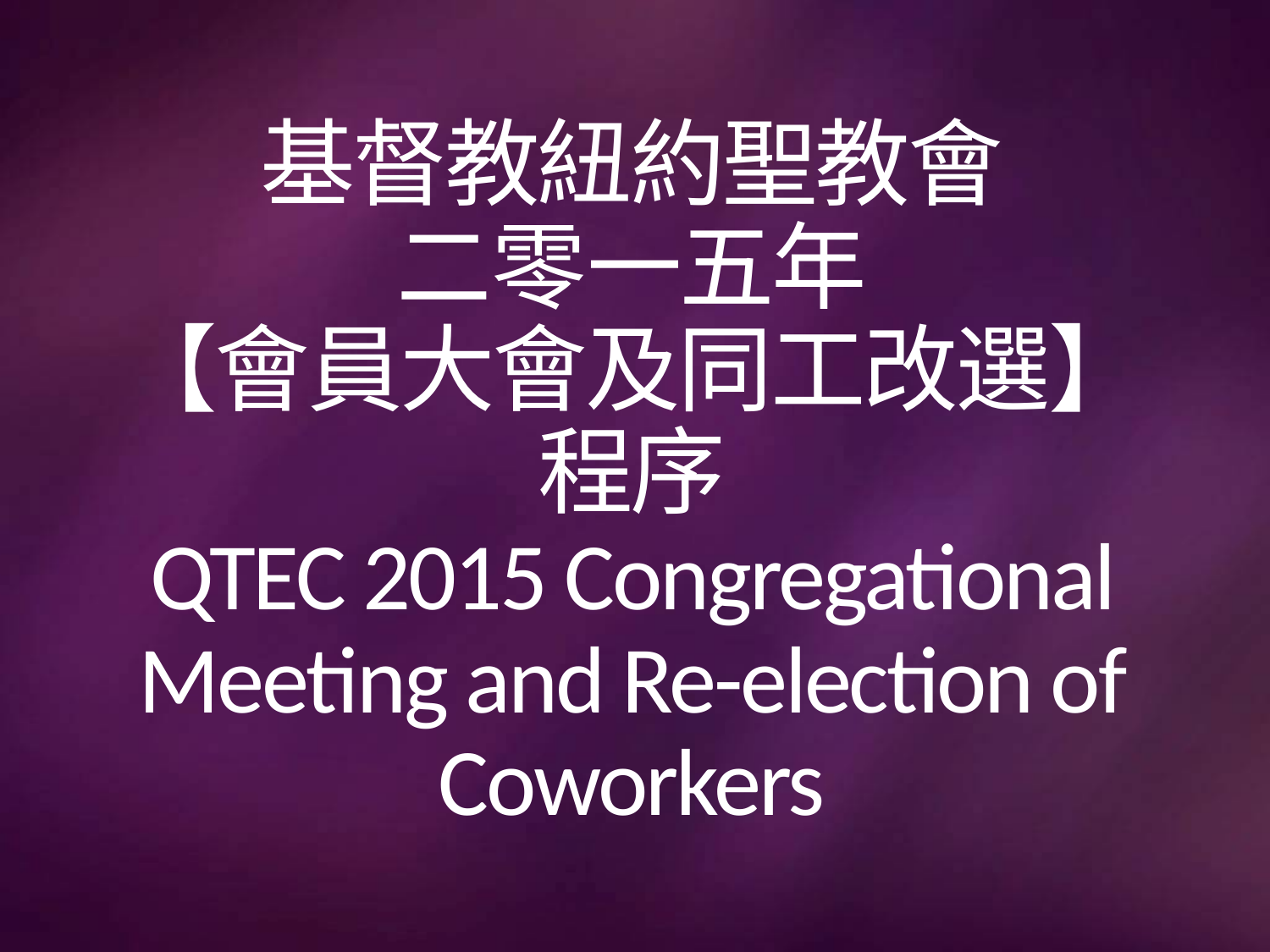

# 基督教紐約聖教會 二零一五年 【會員大會及同工改選】程序 QTEC 2015 Congregational Meeting and Re-election of Coworkers